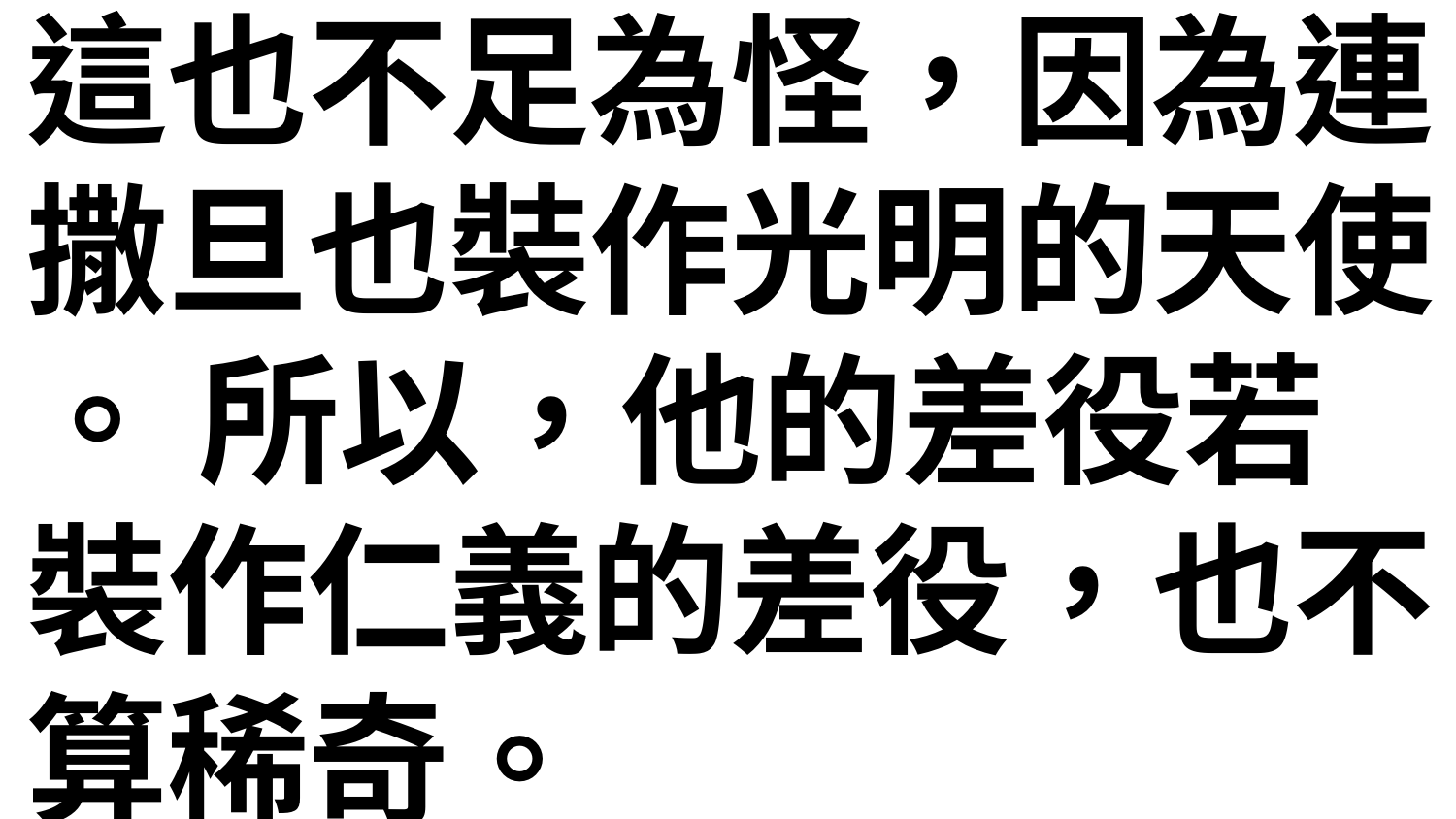

這也不足為怪，因為連撒旦也裝作光明的天使
。 所以，他的差役若裝作仁義的差役，也不算稀奇。